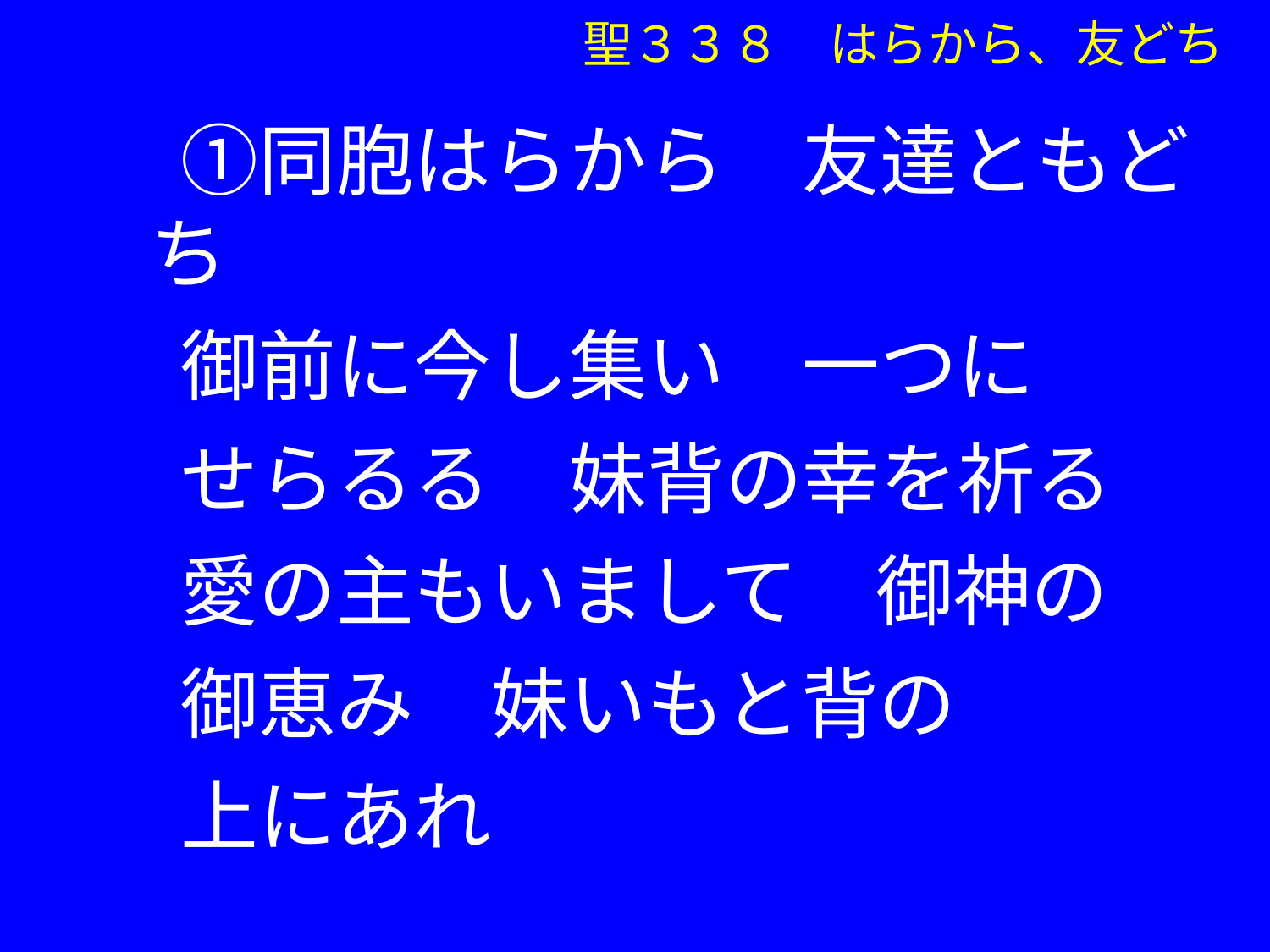

①同胞はらから　友達ともどち
　御前に今し集い　一つに
　せらるる　妹背の幸を祈る
　愛の主もいまして　御神の
　御恵み　妹いもと背の
　上にあれ

聖３３８　はらから、友どち